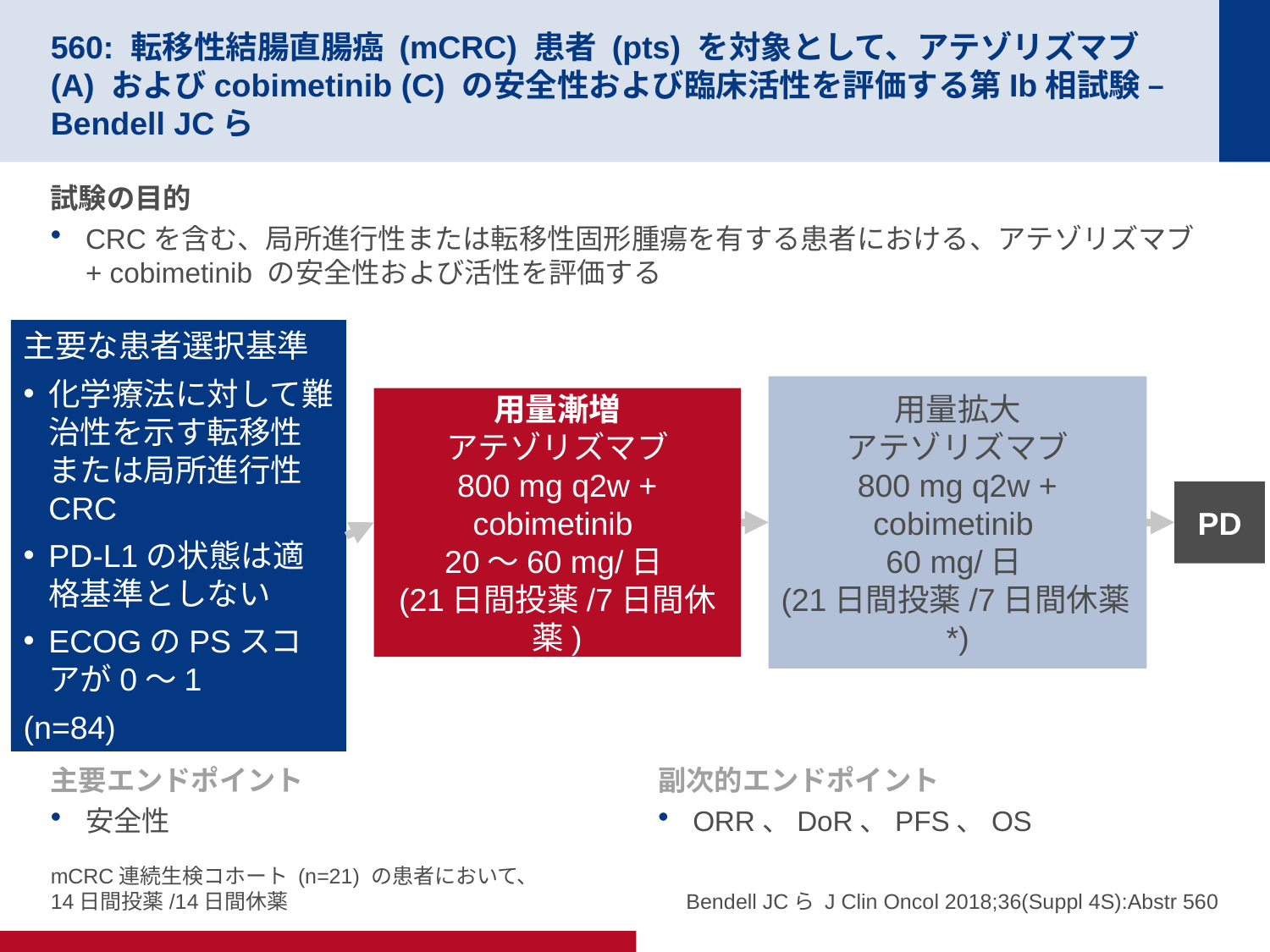

# 560: 転移性結腸直腸癌 (mCRC) 患者 (pts) を対象として、アテゾリズマブ (A) およびcobimetinib (C) の安全性および臨床活性を評価する第Ib相試験 – Bendell JCら
試験の目的
CRCを含む、局所進行性または転移性固形腫瘍を有する患者における、アテゾリズマブ + cobimetinib の安全性および活性を評価する
主要な患者選択基準
化学療法に対して難治性を示す転移性または局所進行性CRC
PD-L1の状態は適格基準としない
ECOGのPSスコアが0～1
(n=84)
用量拡大
アテゾリズマブ
800 mg q2w +
cobimetinib
60 mg/日
(21日間投薬/7日間休薬*)
用量漸増
アテゾリズマブ
800 mg q2w +
cobimetinib
20～60 mg/日
(21日間投薬/7日間休薬)
PD
主要エンドポイント
安全性

副次的エンドポイント
ORR、DoR、PFS、OS
mCRC連続生検コホート (n=21) の患者において、
14日間投薬/14日間休薬
Bendell JCら J Clin Oncol 2018;36(Suppl 4S):Abstr 560